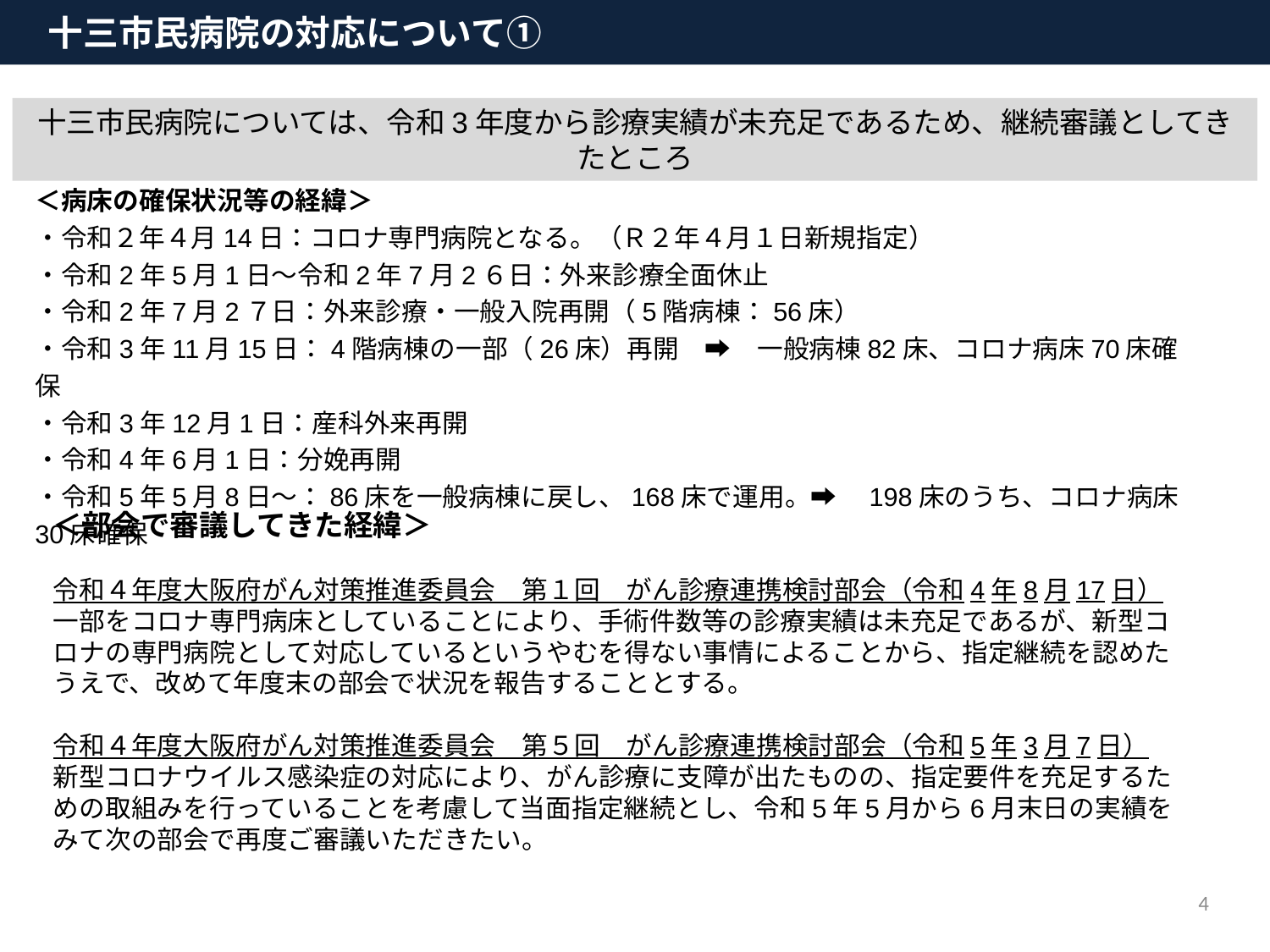

十三市民病院の対応について①
十三市民病院については、令和3年度から診療実績が未充足であるため、継続審議としてきたところ
＜病床の確保状況等の経緯＞
・令和２年４月14日：コロナ専門病院となる。（Ｒ２年４月１日新規指定）
・令和2年5月1日～令和2年7月2６日：外来診療全面休止
・令和2年7月2７日：外来診療・一般入院再開（5階病棟：56床）
・令和3年11月15日：4階病棟の一部（26床）再開　➡　一般病棟82床、コロナ病床70床確保
・令和3年12月1日：産科外来再開
・令和4年6月1日：分娩再開
・令和5年5月8日～：86床を一般病棟に戻し、168床で運用。➡　198床のうち、コロナ病床30床確保
＜部会で審議してきた経緯＞

令和４年度大阪府がん対策推進委員会　第１回　がん診療連携検討部会（令和4年8月17日）
一部をコロナ専門病床としていることにより、手術件数等の診療実績は未充足であるが、新型コロナの専門病院として対応しているというやむを得ない事情によることから、指定継続を認めたうえで、改めて年度末の部会で状況を報告することとする。

令和４年度大阪府がん対策推進委員会　第５回　がん診療連携検討部会（令和5年3月7日）
新型コロナウイルス感染症の対応により、がん診療に支障が出たものの、指定要件を充足するための取組みを行っていることを考慮して当面指定継続とし、令和5年5月から6月末日の実績をみて次の部会で再度ご審議いただきたい。

4